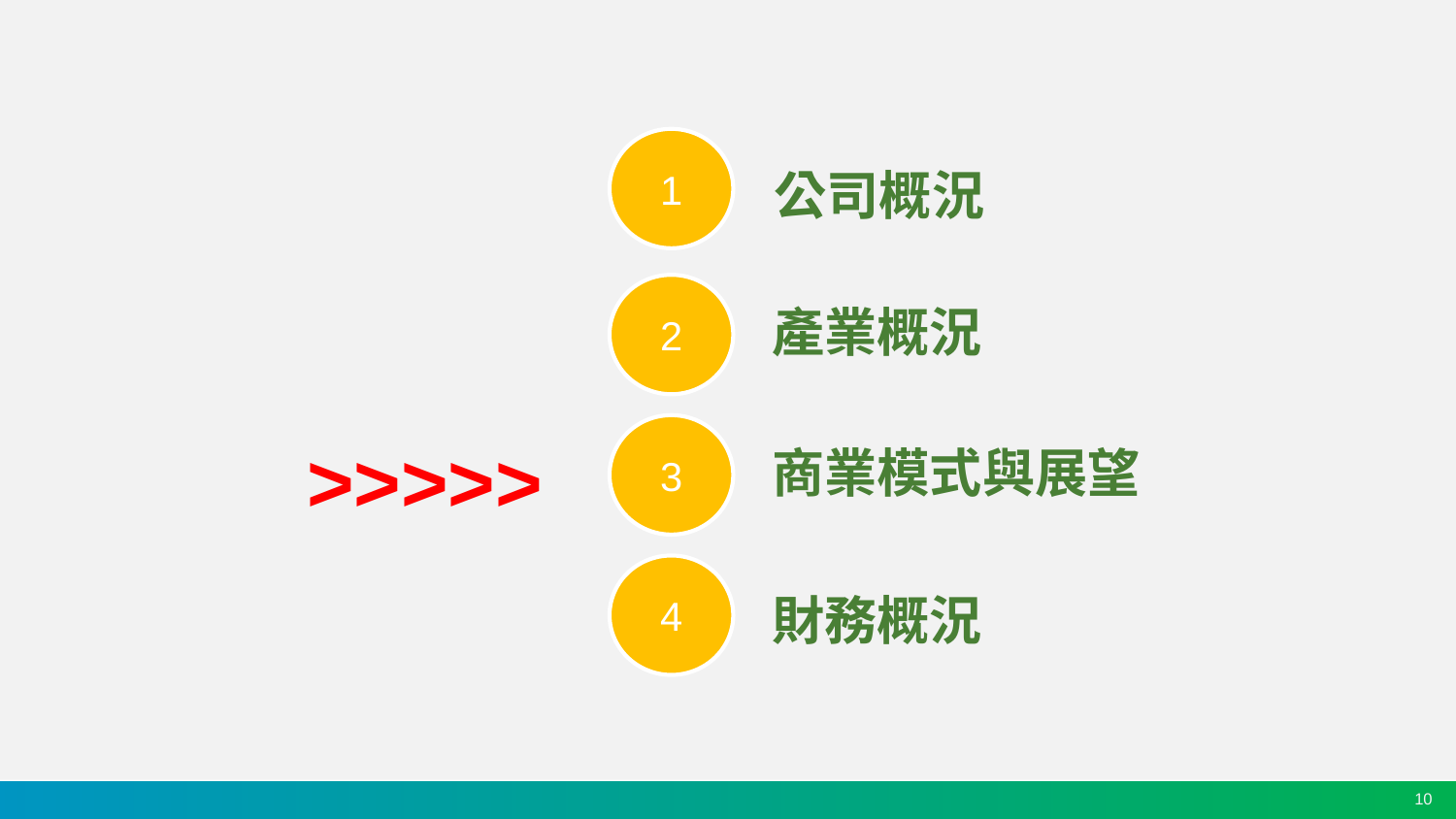

1
公司概況
2
產業概況
3
>>>>>
商業模式與展望
4
財務概況